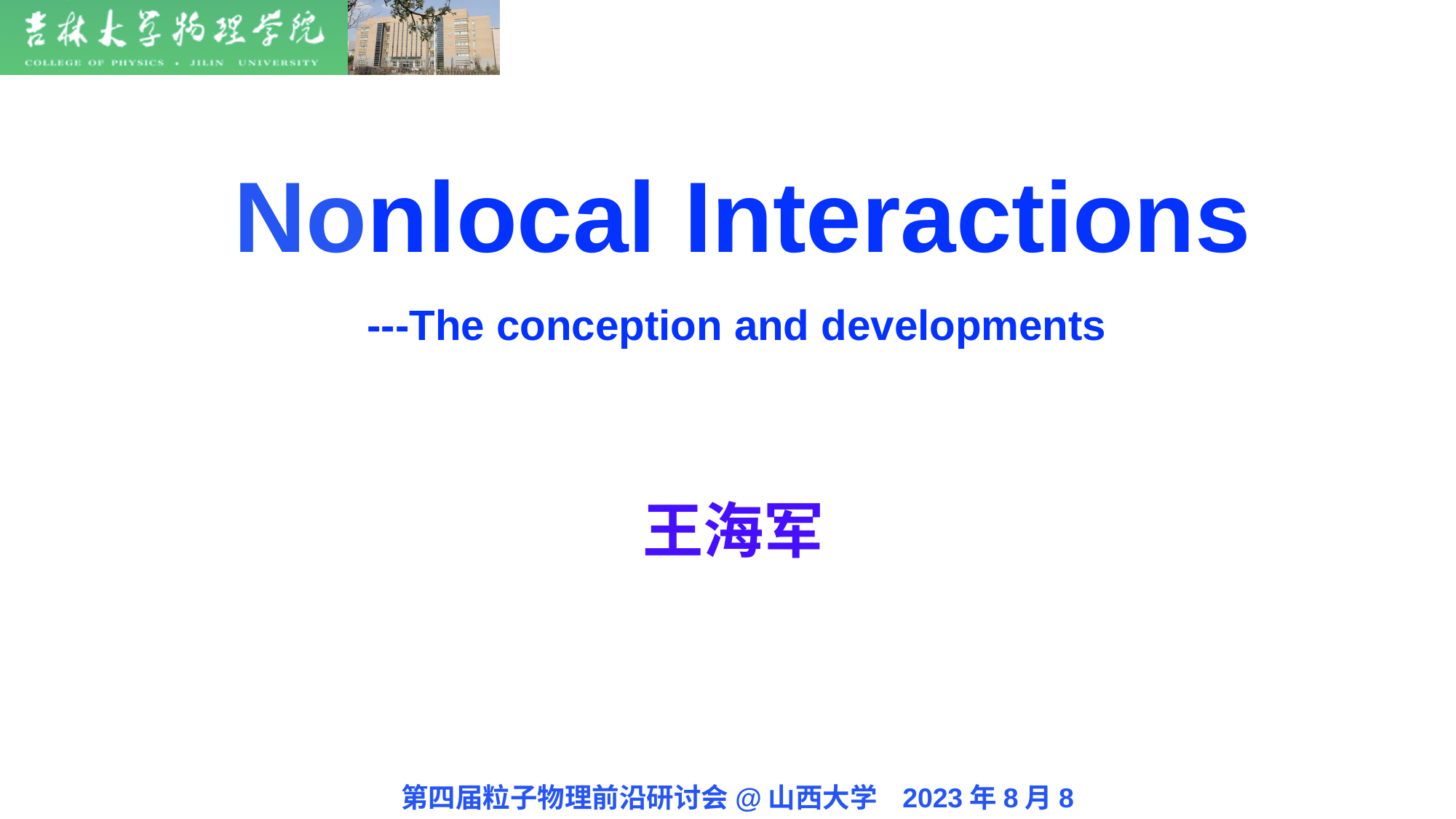

Nonlocal Interactions
---The conception and developments
王海军
第四届粒子物理前沿研讨会@山西大学   2023年8月8日